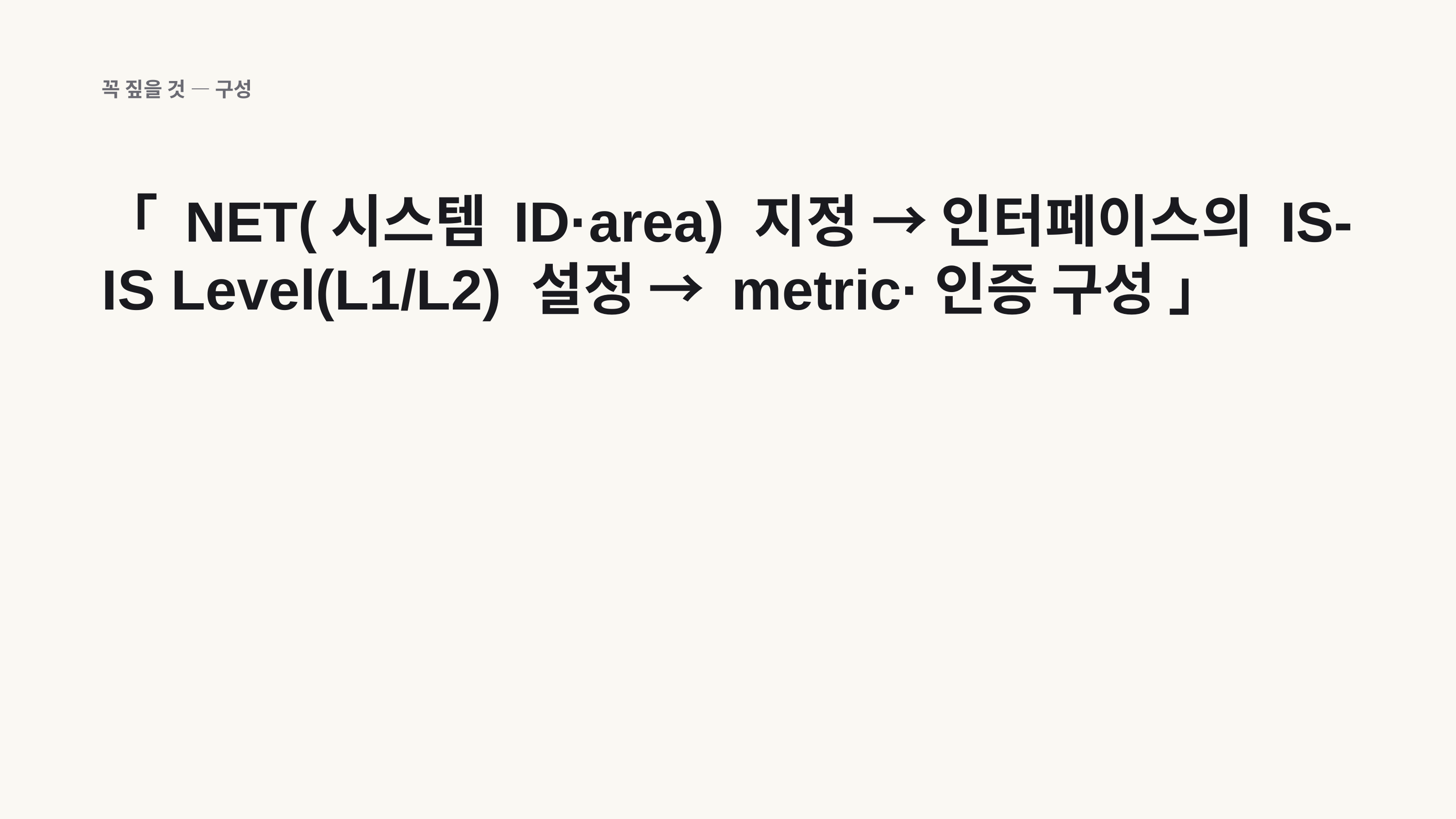

꼭 짚을 것 — 구성
「 NET(시스템 ID·area) 지정 → 인터페이스의 IS-IS Level(L1/L2) 설정 → metric·인증 구성 」